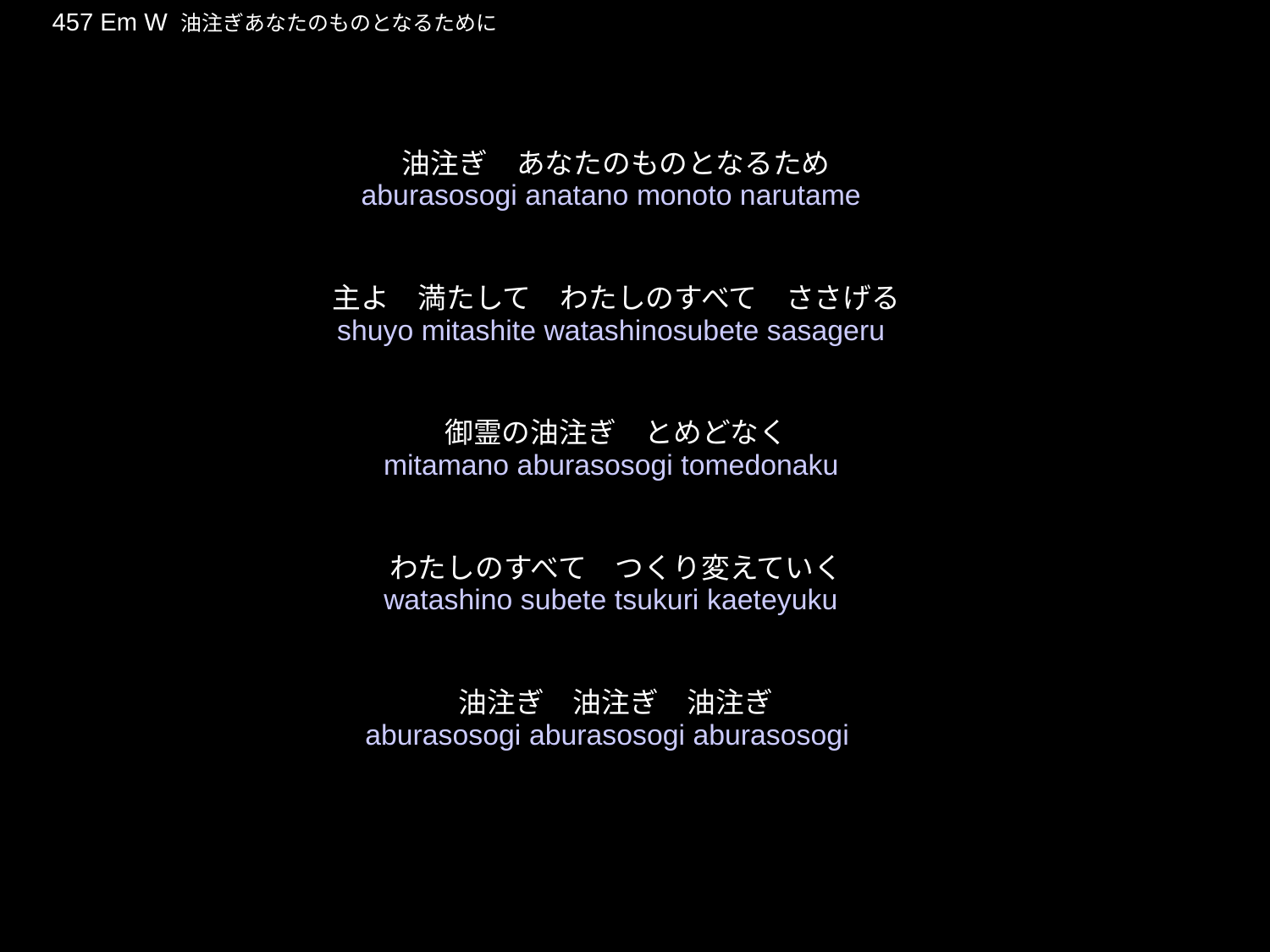

あぶらそそぎあなたのものとなるために
★W
457 Em W 油注ぎあなたのものとなるために
★４
油注ぎ　あなたのものとなるため

主よ　満たして　わたしのすべて　ささげる

御霊の油注ぎ　とめどなく

わたしのすべて　つくり変えていく

油注ぎ　油注ぎ　油注ぎ
aburasosogi anatano monoto narutame

shuyo mitashite watashinosubete sasageru

mitamano aburasosogi tomedonaku

watashino subete tsukuri kaeteyuku

aburasosogi aburasosogi aburasosogi